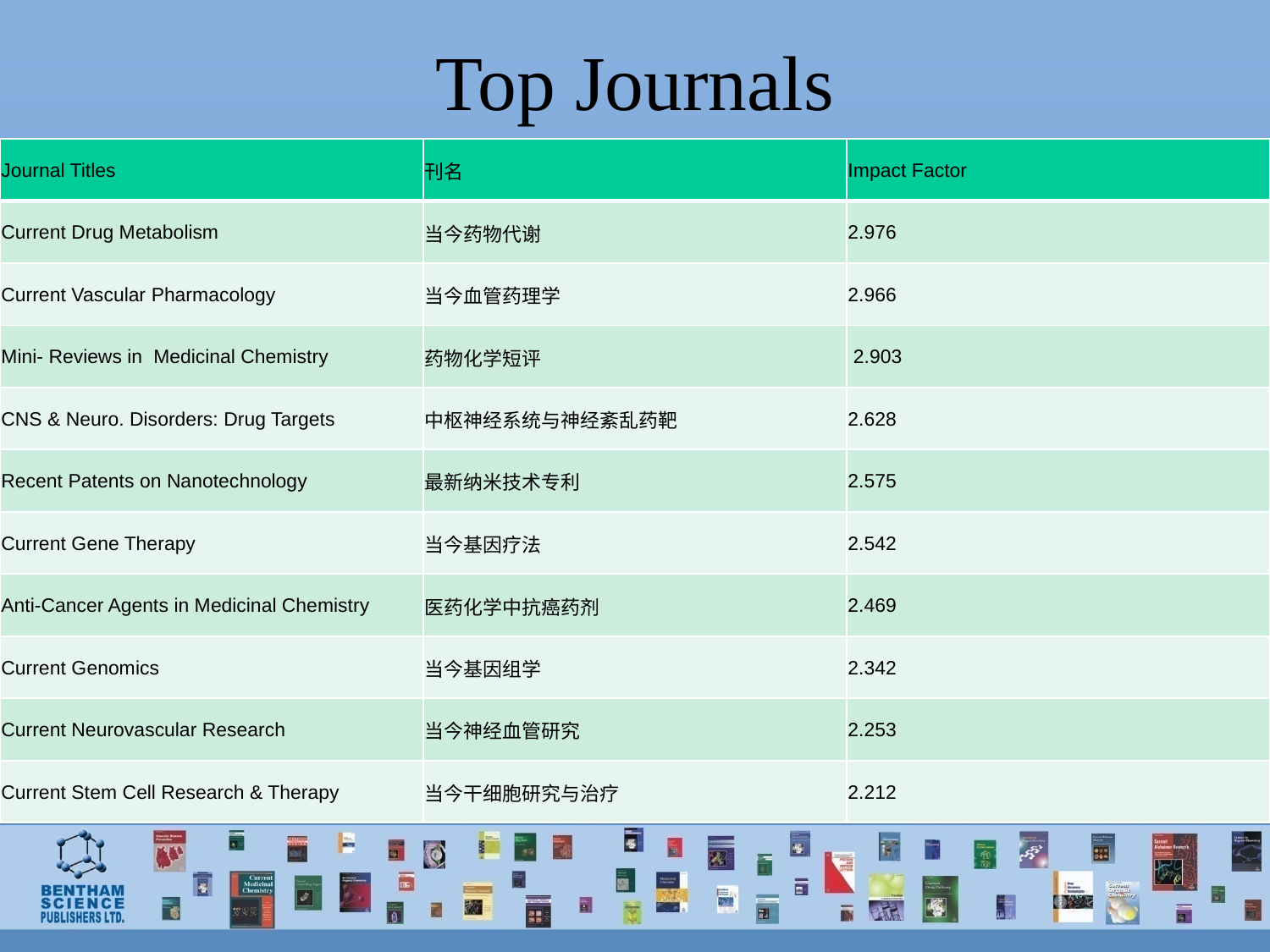

# Top Journals
| Journal Titles | 刊名 | Impact Factor |
| --- | --- | --- |
| Current Drug Metabolism | 当今药物代谢 | 2.976 |
| Current Vascular Pharmacology | 当今血管药理学 | 2.966 |
| Mini- Reviews in Medicinal Chemistry | 药物化学短评 | 2.903 |
| CNS & Neuro. Disorders: Drug Targets | 中枢神经系统与神经紊乱药靶 | 2.628 |
| Recent Patents on Nanotechnology | 最新纳米技术专利 | 2.575 |
| Current Gene Therapy | 当今基因疗法 | 2.542 |
| Anti-Cancer Agents in Medicinal Chemistry | 医药化学中抗癌药剂 | 2.469 |
| Current Genomics | 当今基因组学 | 2.342 |
| Current Neurovascular Research | 当今神经血管研究 | 2.253 |
| Current Stem Cell Research & Therapy | 当今干细胞研究与治疗 | 2.212 |